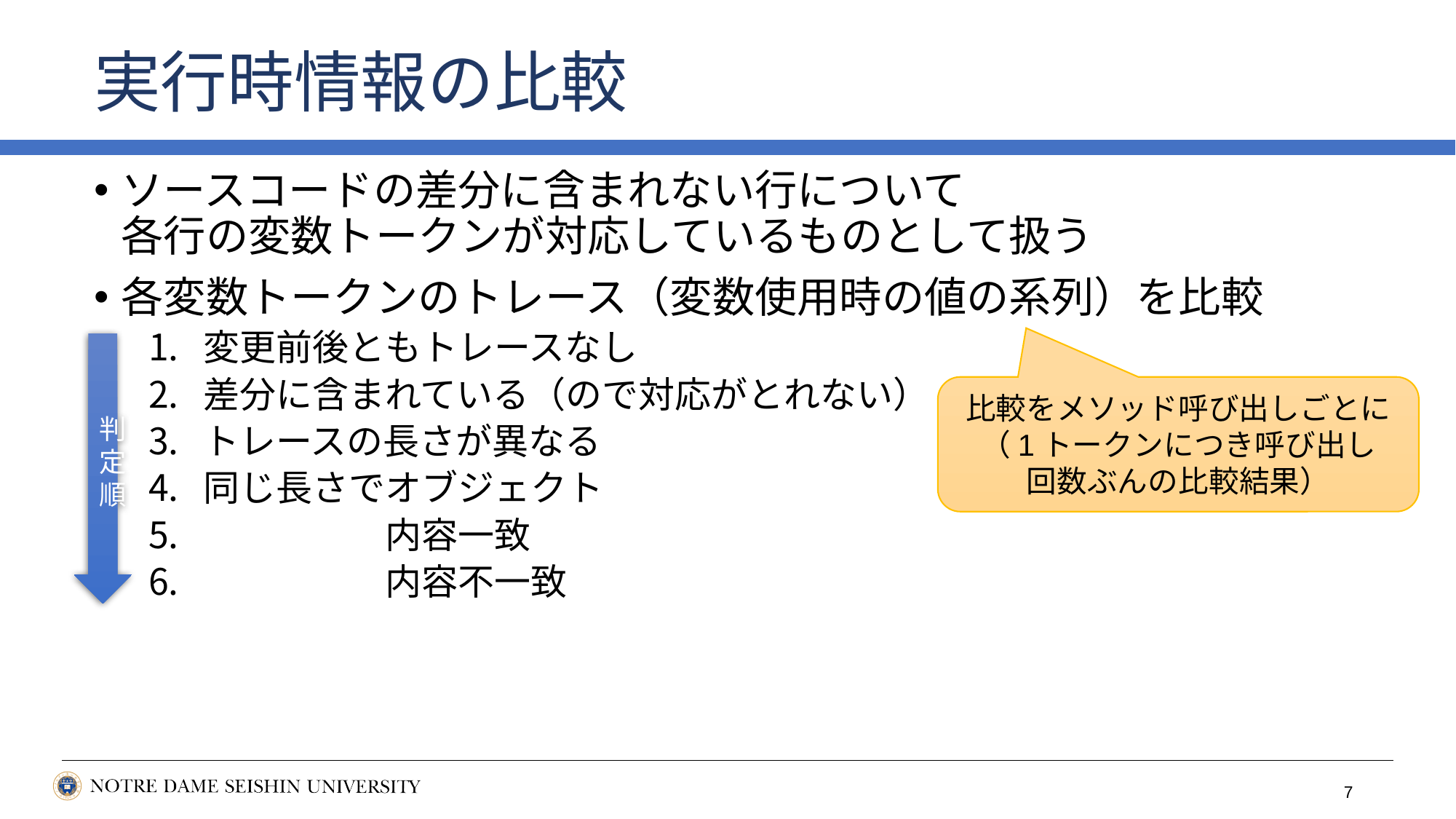

# 実行時情報の比較
ソースコードの差分に含まれない行について
各行の変数トークンが対応しているものとして扱う
各変数トークンのトレース（変数使用時の値の系列）を比較
変更前後ともトレースなし
差分に含まれている（ので対応がとれない）
トレースの長さが異なる
同じ長さでオブジェクト
　　　　　内容一致
　　　　　内容不一致
判定順
比較をメソッド呼び出しごとに
（1トークンにつき呼び出し
回数ぶんの比較結果）